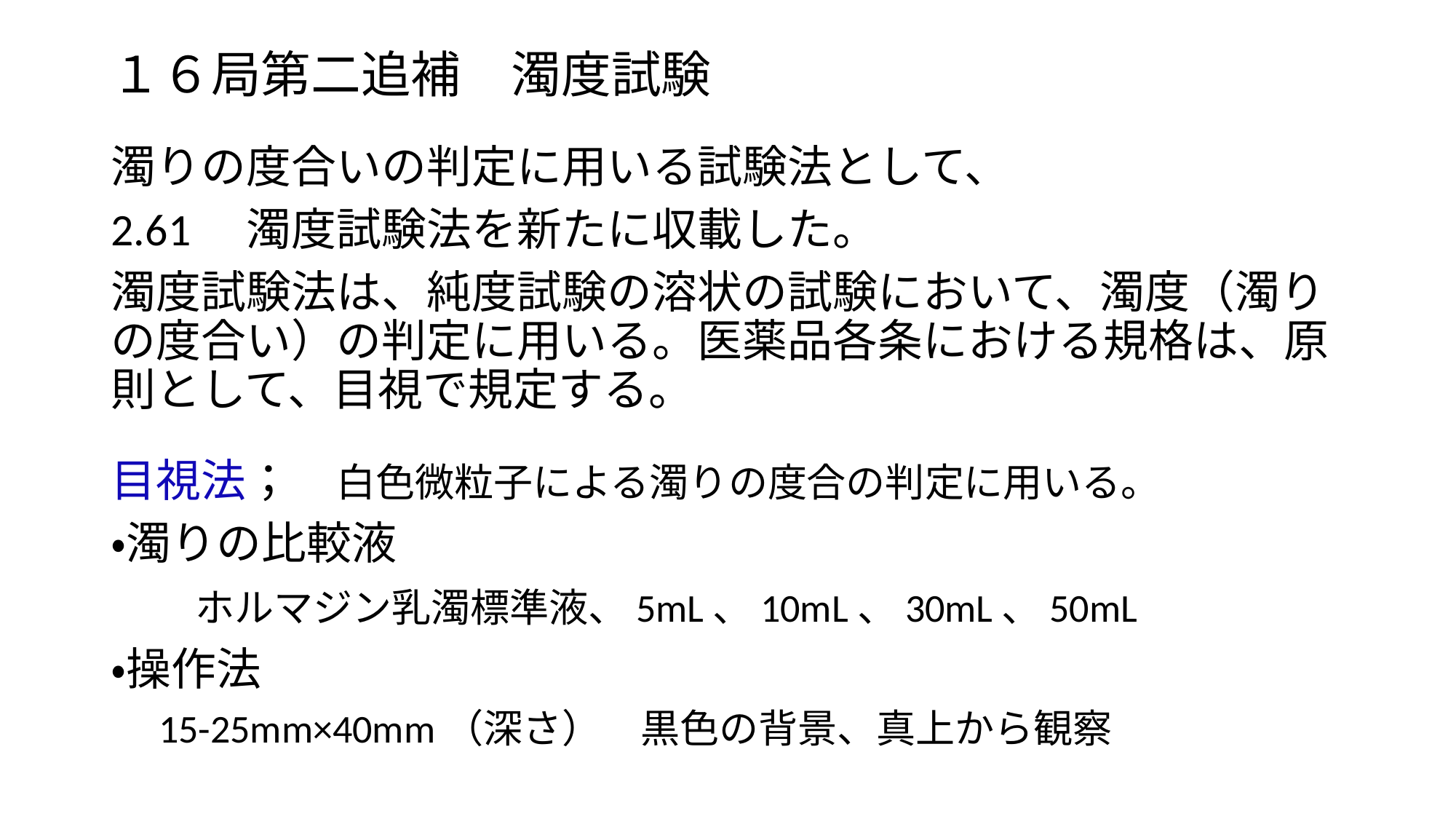

# １６局第二追補　濁度試験
濁りの度合いの判定に用いる試験法として、
2.61　濁度試験法を新たに収載した。
濁度試験法は、純度試験の溶状の試験において、濁度（濁りの度合い）の判定に用いる。医薬品各条における規格は、原則として、目視で規定する。

目視法；　白色微粒子による濁りの度合の判定に用いる。
・濁りの比較液
　　ホルマジン乳濁標準液、5mL、10mL、30mL、50mL
・操作法
　15-25mm×40mm（深さ）　黒色の背景、真上から観察